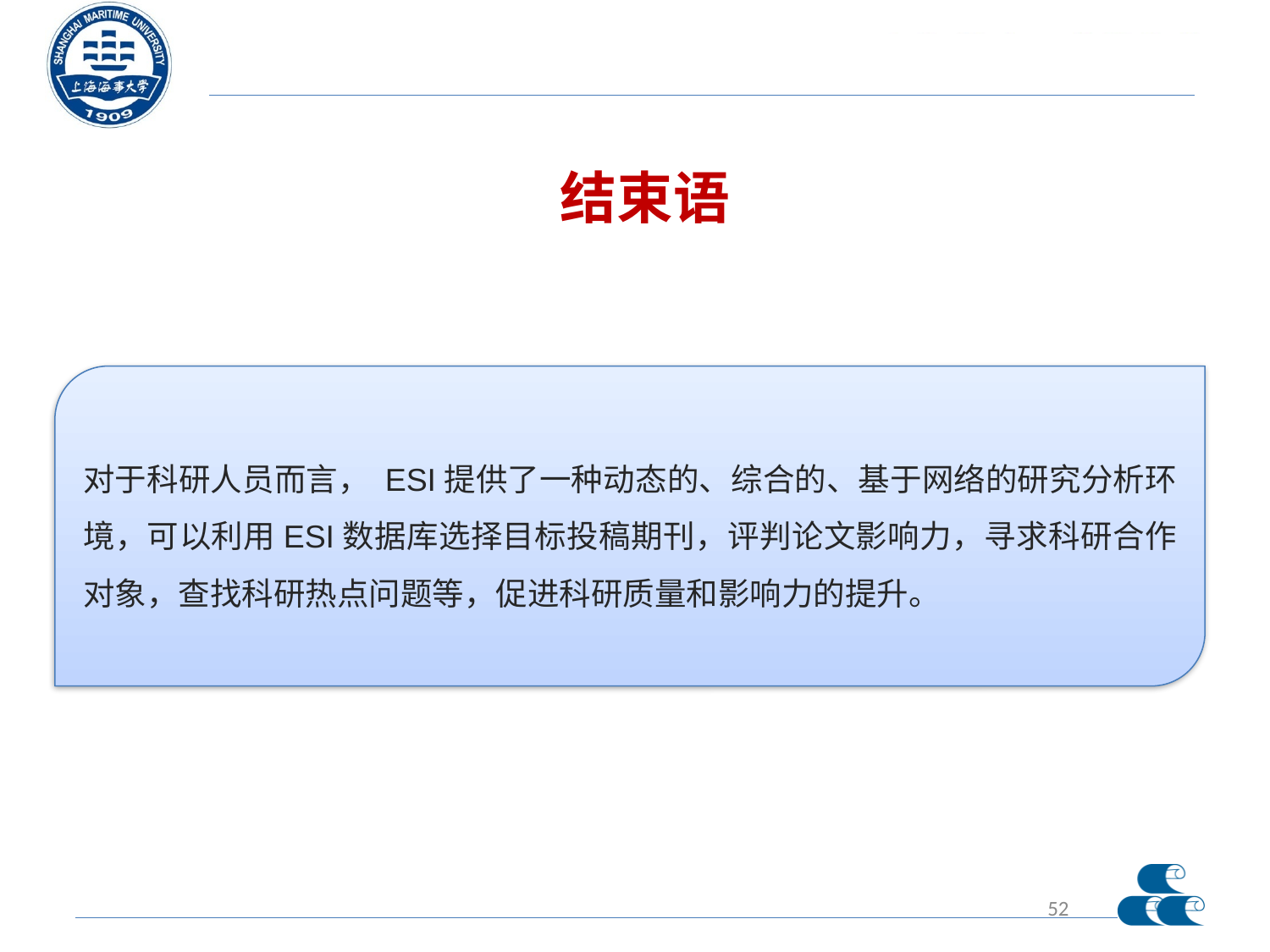

结束语
对于科研人员而言， ESI提供了一种动态的、综合的、基于网络的研究分析环境，可以利用ESI数据库选择目标投稿期刊，评判论文影响力，寻求科研合作对象，查找科研热点问题等，促进科研质量和影响力的提升。
52